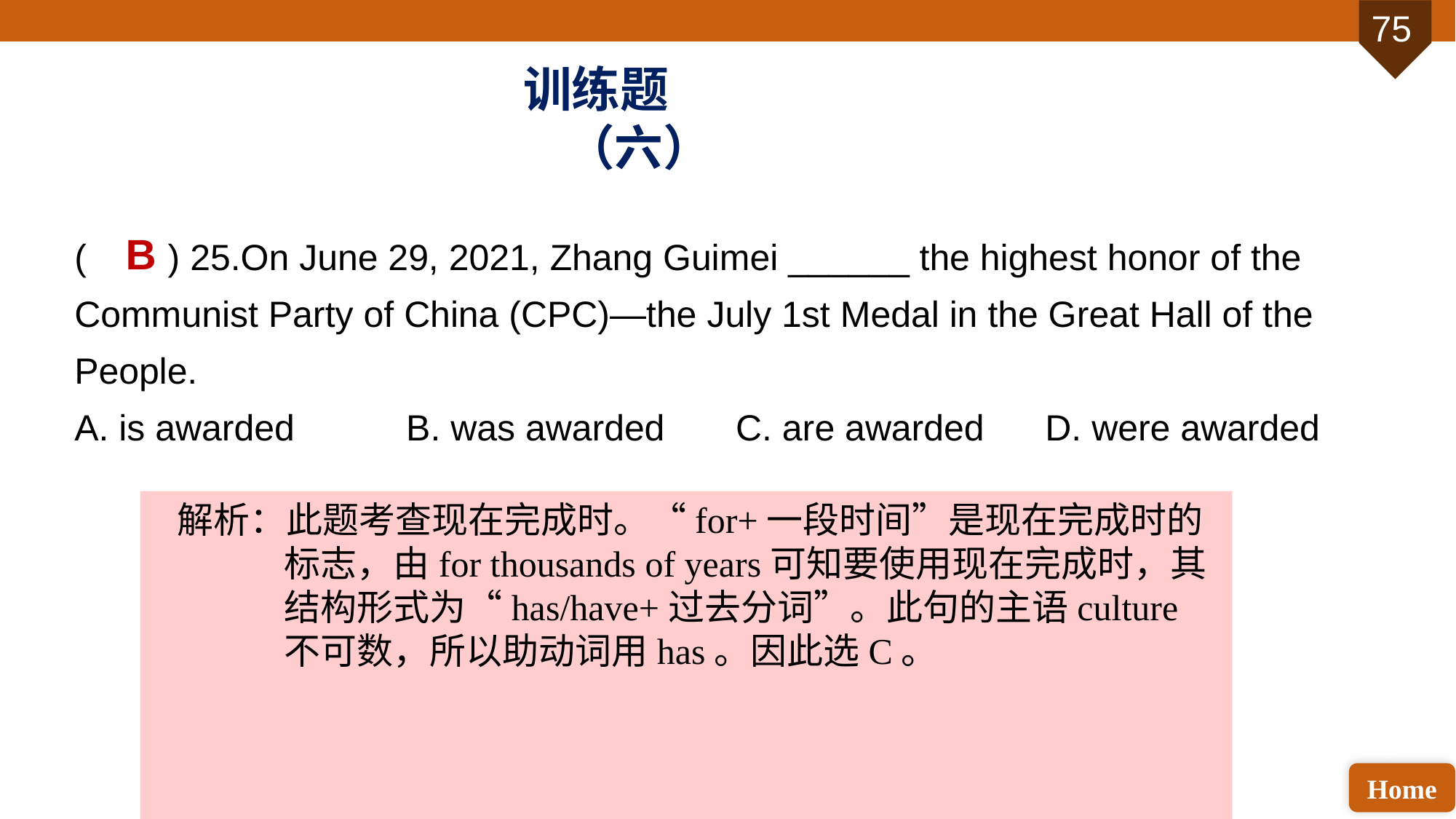

训练题（六）
(        ) 25.On June 29, 2021, Zhang Guimei ______ the highest honor of the Communist Party of China (CPC)—the July 1st Medal in the Great Hall of the People.
A. is awarded           B. was awarded       C. are awarded      D. were awarded

B

解析：此题考查现在完成时。“for+一段时间”是现在完成时的标志，由for thousands of years可知要使用现在完成时，其结构形式为“has/have+过去分词”。此句的主语culture不可数，所以助动词用has。因此选C。